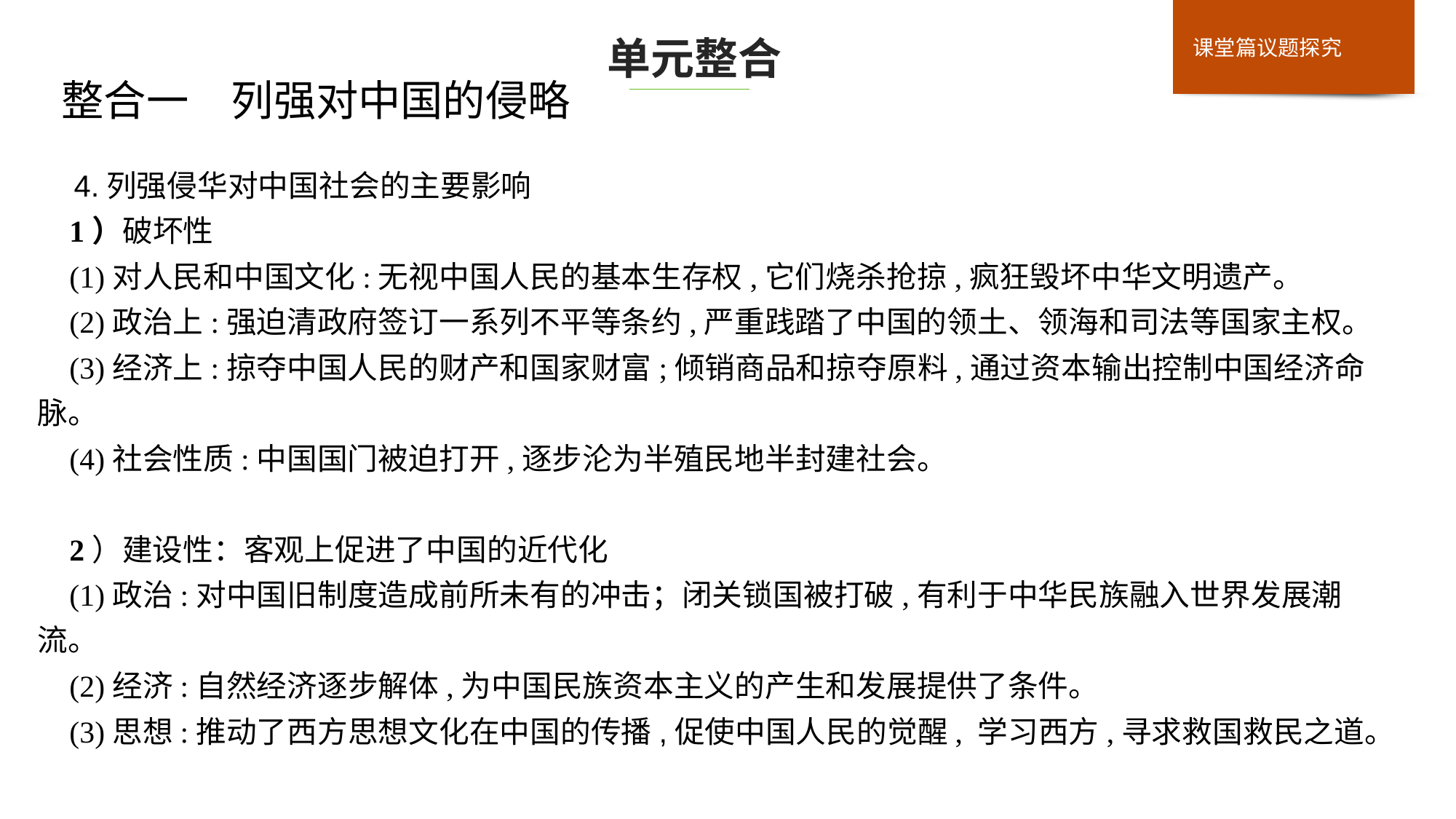

单元整合
整合一　列强对中国的侵略
4.列强侵华对中国社会的主要影响
1）破坏性
(1)对人民和中国文化:无视中国人民的基本生存权,它们烧杀抢掠,疯狂毁坏中华文明遗产。
(2)政治上:强迫清政府签订一系列不平等条约,严重践踏了中国的领土、领海和司法等国家主权。
(3)经济上:掠夺中国人民的财产和国家财富;倾销商品和掠夺原料,通过资本输出控制中国经济命脉。
(4)社会性质:中国国门被迫打开,逐步沦为半殖民地半封建社会。

2）建设性：客观上促进了中国的近代化
(1)政治:对中国旧制度造成前所未有的冲击；闭关锁国被打破,有利于中华民族融入世界发展潮流。
(2)经济:自然经济逐步解体,为中国民族资本主义的产生和发展提供了条件。
(3)思想:推动了西方思想文化在中国的传播,促使中国人民的觉醒, 学习西方,寻求救国救民之道。